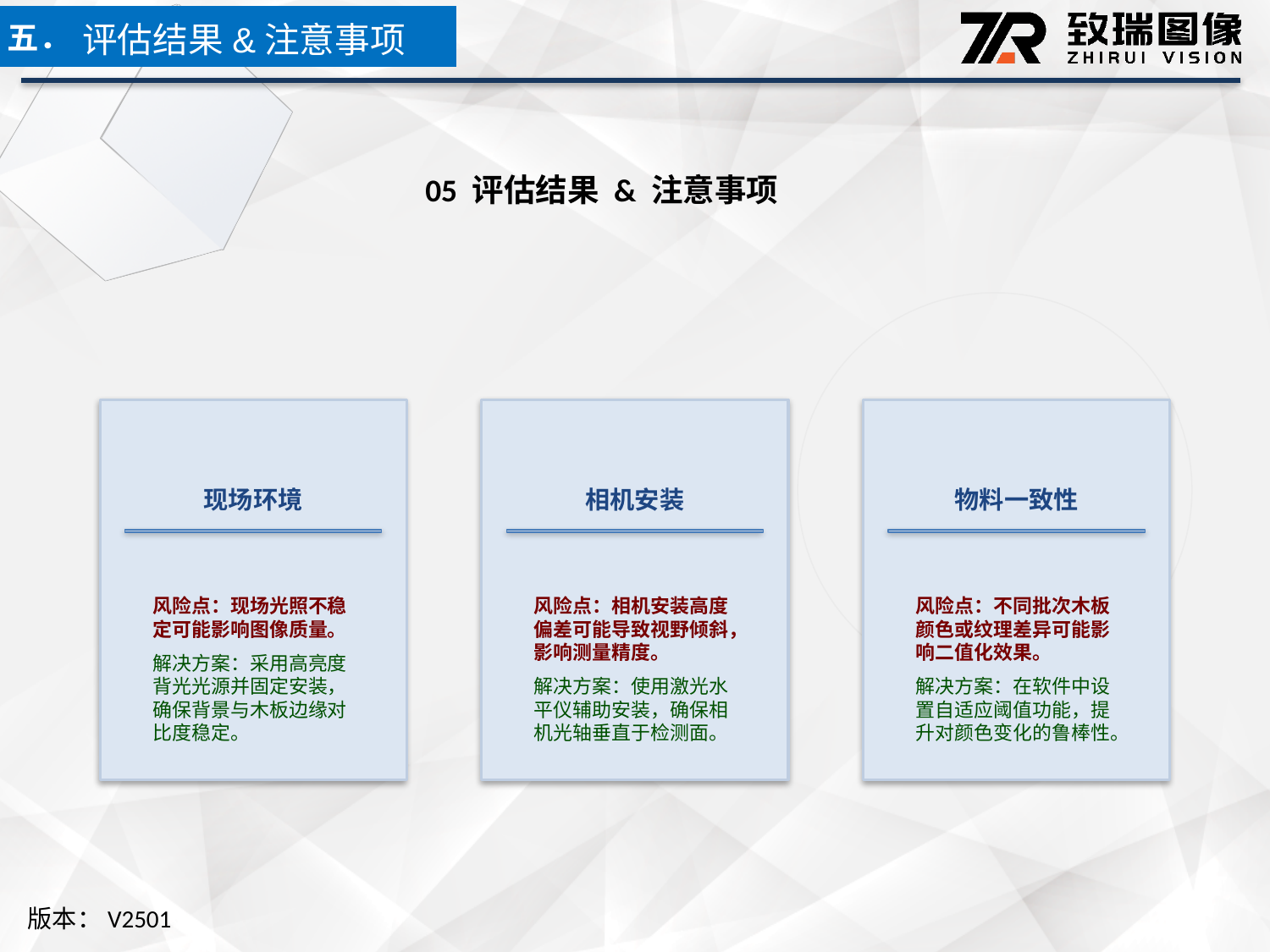

五．
评估结果&注意事项

05 评估结果 & 注意事项

现场环境

相机安装

物料一致性

风险点：现场光照不稳定可能影响图像质量。
解决方案：采用高亮度背光光源并固定安装，确保背景与木板边缘对比度稳定。

风险点：相机安装高度偏差可能导致视野倾斜，影响测量精度。
解决方案：使用激光水平仪辅助安装，确保相机光轴垂直于检测面。

风险点：不同批次木板颜色或纹理差异可能影响二值化效果。
解决方案：在软件中设置自适应阈值功能，提升对颜色变化的鲁棒性。